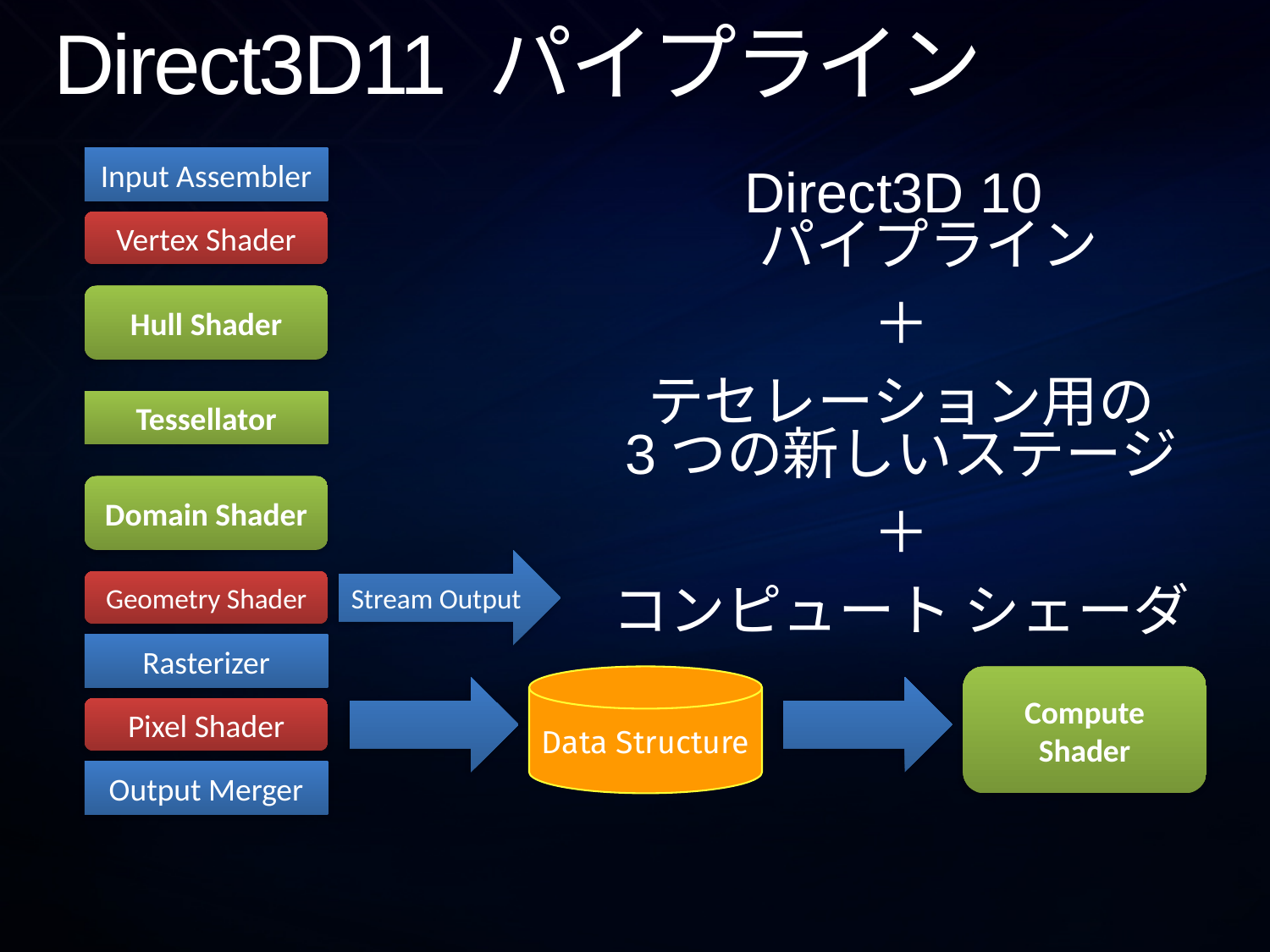

# Direct3D11 パイプライン
Input Assembler
Direct3D 10
パイプライン
＋
テセレーション用の
3つの新しいステージ
＋
コンピュート シェーダ
Vertex Shader
Hull Shader
Tessellator
Domain Shader
Stream Output
Geometry Shader
Rasterizer
Data Structure
Compute Shader

Pixel Shader
Output Merger